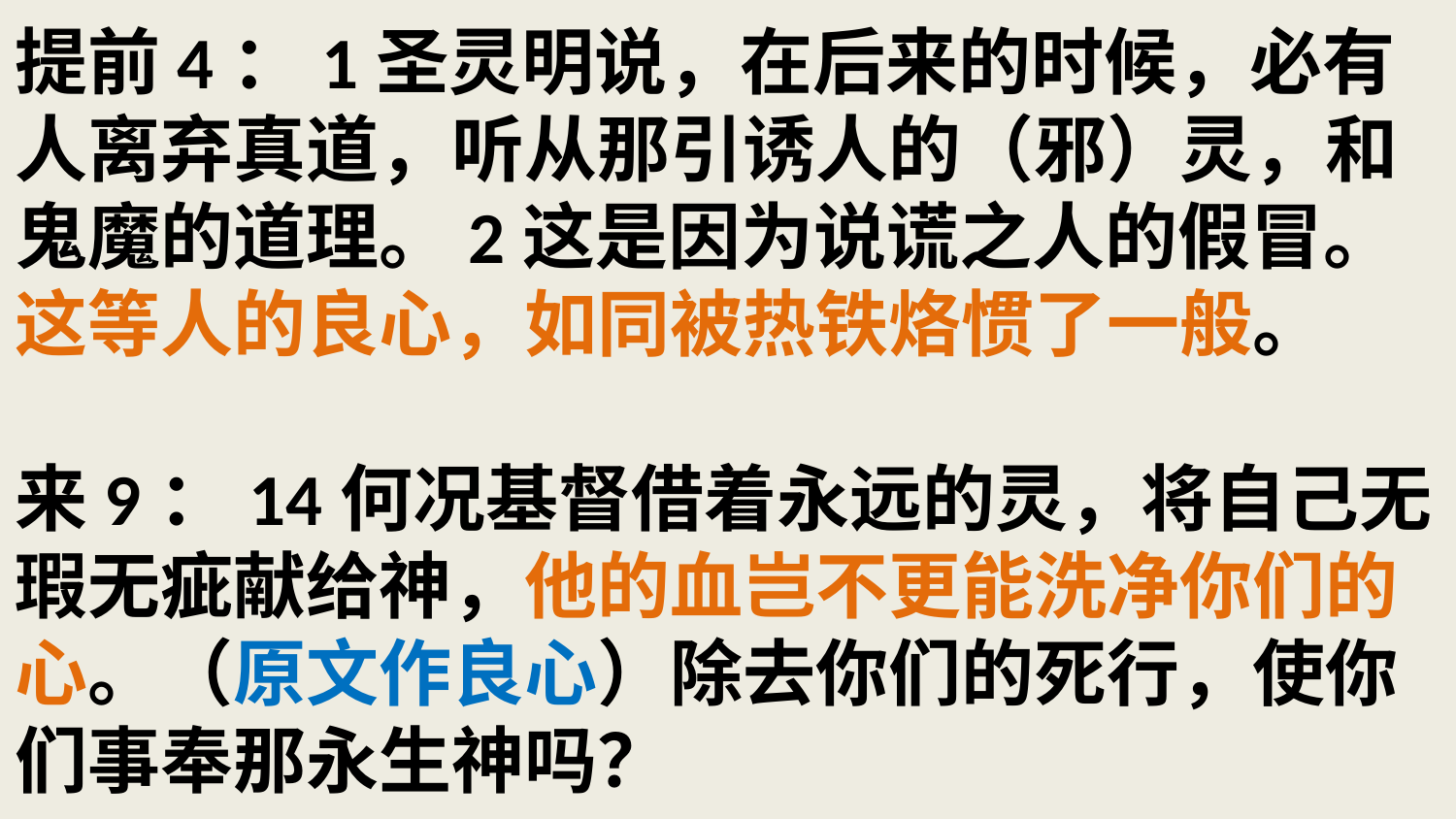

# 提前4：1圣灵明说，在后来的时候，必有人离弃真道，听从那引诱人的（邪）灵，和鬼魔的道理。2这是因为说谎之人的假冒。这等人的良心，如同被热铁烙惯了一般。 来9：14何况基督借着永远的灵，将自己无瑕无疵献给神，他的血岂不更能洗净你们的心。（原文作良心）除去你们的死行，使你们事奉那永生神吗？